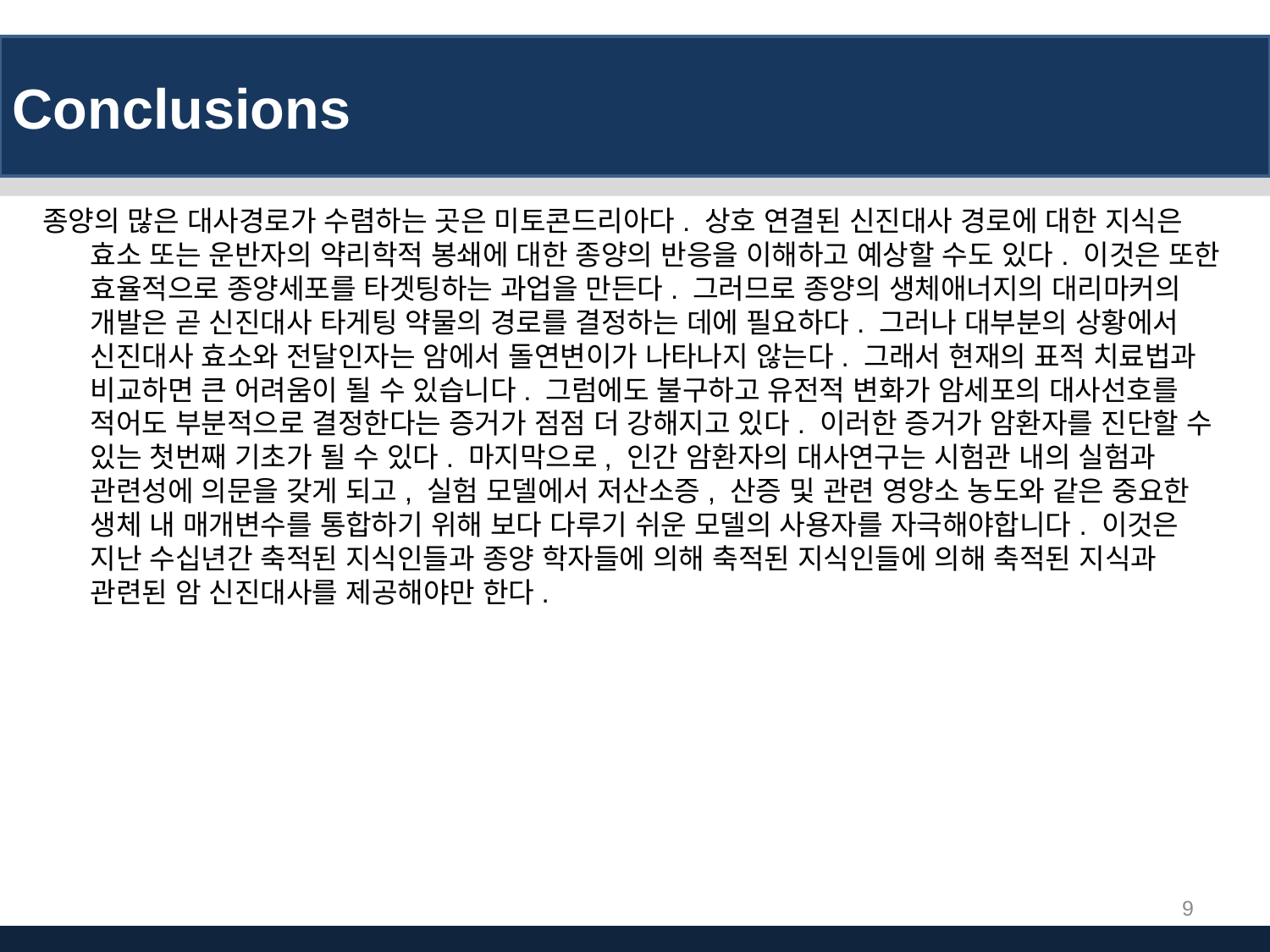

Conclusions

종양의 많은 대사경로가 수렴하는 곳은 미토콘드리아다. 상호 연결된 신진대사 경로에 대한 지식은 효소 또는 운반자의 약리학적 봉쇄에 대한 종양의 반응을 이해하고 예상할 수도 있다. 이것은 또한 효율적으로 종양세포를 타겟팅하는 과업을 만든다. 그러므로 종양의 생체애너지의 대리마커의 개발은 곧 신진대사 타게팅 약물의 경로를 결정하는 데에 필요하다. 그러나 대부분의 상황에서 신진대사 효소와 전달인자는 암에서 돌연변이가 나타나지 않는다. 그래서 현재의 표적 치료법과 비교하면 큰 어려움이 될 수 있습니다. 그럼에도 불구하고 유전적 변화가 암세포의 대사선호를 적어도 부분적으로 결정한다는 증거가 점점 더 강해지고 있다. 이러한 증거가 암환자를 진단할 수 있는 첫번째 기초가 될 수 있다. 마지막으로, 인간 암환자의 대사연구는 시험관 내의 실험과 관련성에 의문을 갖게 되고, 실험 모델에서 저산소증, 산증 및 관련 영양소 농도와 같은 중요한 생체 내 매개변수를 통합하기 위해 보다 다루기 쉬운 모델의 사용자를 자극해야합니다. 이것은 지난 수십년간 축적된 지식인들과 종양 학자들에 의해 축적된 지식인들에 의해 축적된 지식과 관련된 암 신진대사를 제공해야만 한다.

9